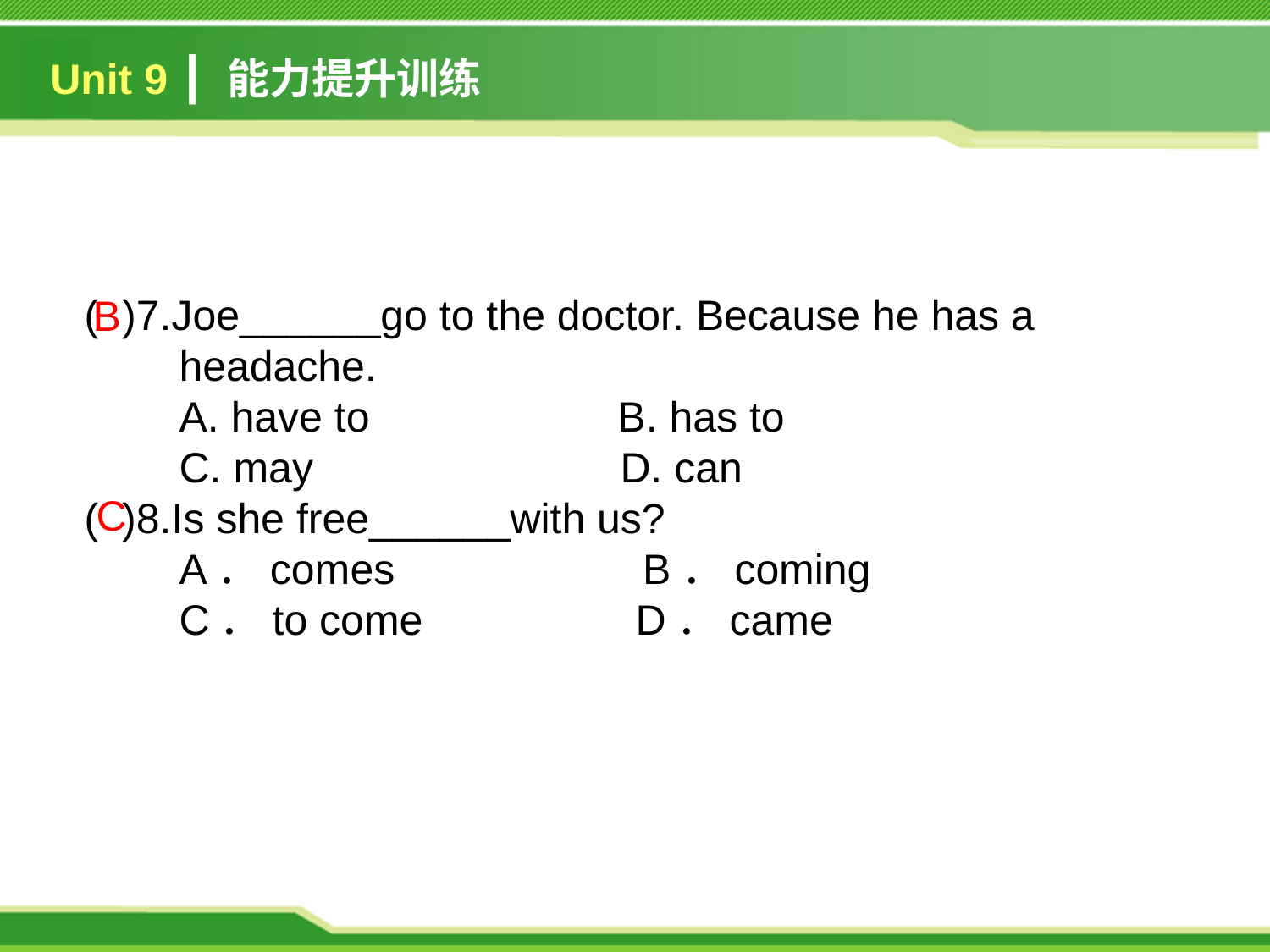

Unit 9 ┃ 能力提升训练
(  )7.Joe______go to the doctor. Because he has a
        headache.
        A. have to                     B. has to
        C. may                          D. can
(  )8.Is she free______with us?
        A．comes                     B．coming
        C．to come                  D．came
 B
C